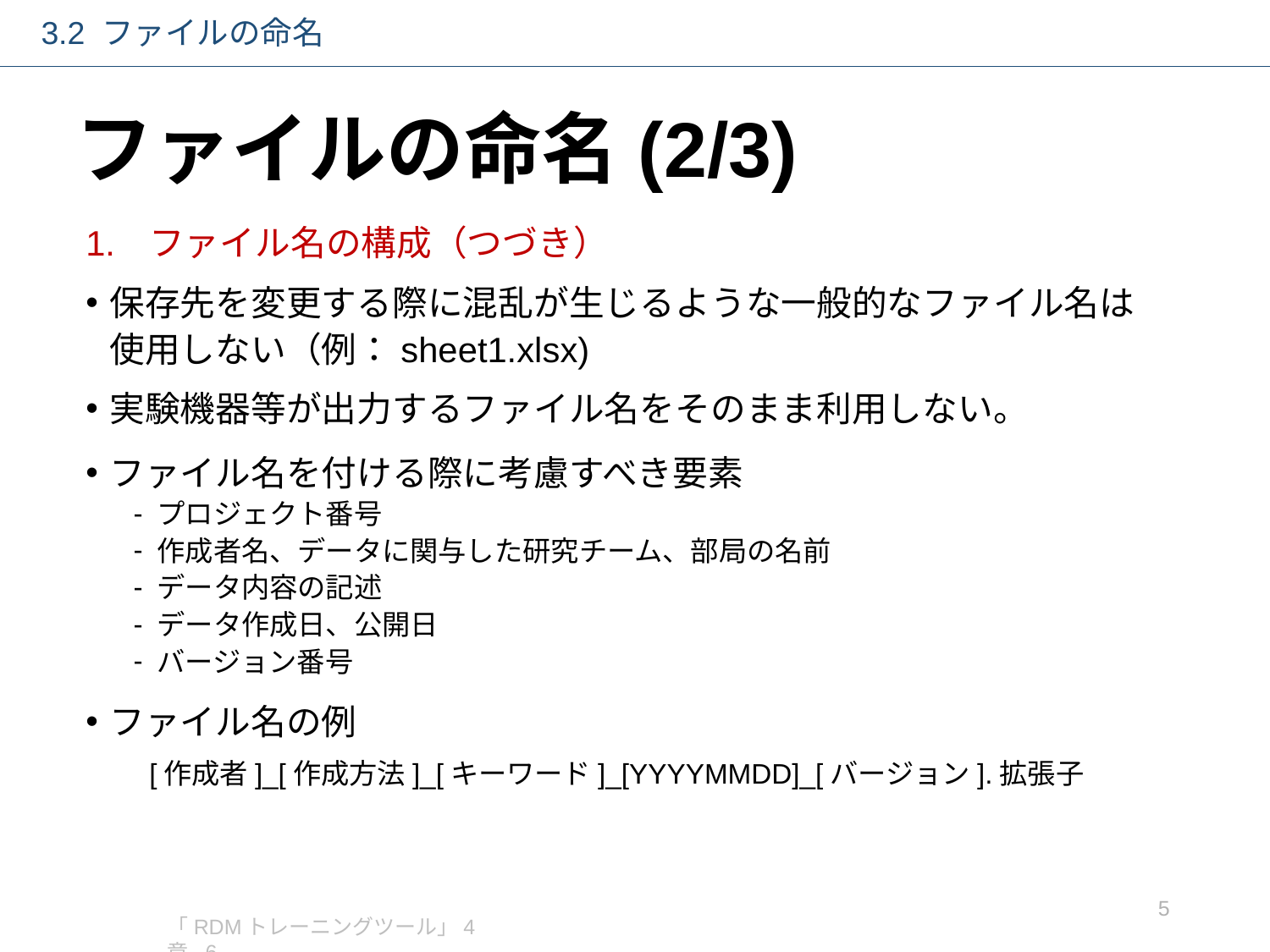

3.2 ファイルの命名
ファイルの命名(2/3)
ファイル名の構成​（つづき）
保存先を変更する際に混乱が生じるような一般的なファイル名は
使用しない（例：sheet1.xlsx)​
実験機器等が出力するファイル名をそのまま利用しない。​
ファイル名を付ける際に考慮すべき要素​
プロジェクト番号
作成者名、データに関与した研究チーム、部局の名前
データ内容の記述
データ作成日、公開日
バージョン番号
ファイル名の例
[作成者]_[作成方法]_[キーワード]_[YYYYMMDD]_[バージョン].拡張子
5
「RDMトレーニングツール」4章_6